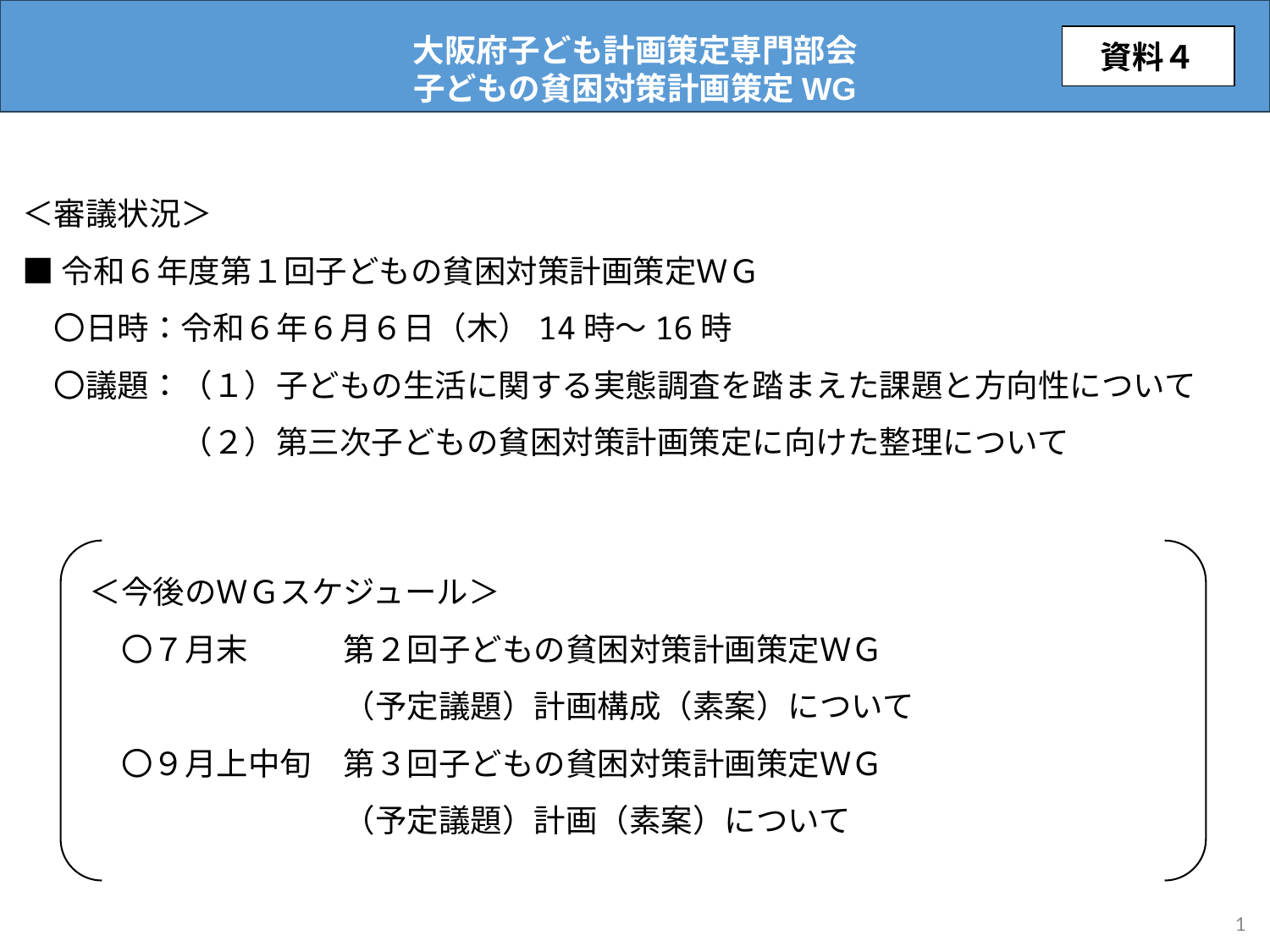

大阪府子ども計画策定専門部会
子どもの貧困対策計画策定WG
資料４
＜審議状況＞
■令和６年度第１回子どもの貧困対策計画策定ＷＧ
　〇日時：令和６年６月６日（木）14時～16時
　〇議題：（１）子どもの生活に関する実態調査を踏まえた課題と方向性について
　　　　　（２）第三次子どもの貧困対策計画策定に向けた整理について

＜今後のＷＧスケジュール＞
　〇７月末　　　第２回子どもの貧困対策計画策定ＷＧ
　　　　　　　　（予定議題）計画構成（素案）について
　〇９月上中旬　第３回子どもの貧困対策計画策定ＷＧ
　　　　　　　　（予定議題）計画（素案）について
1